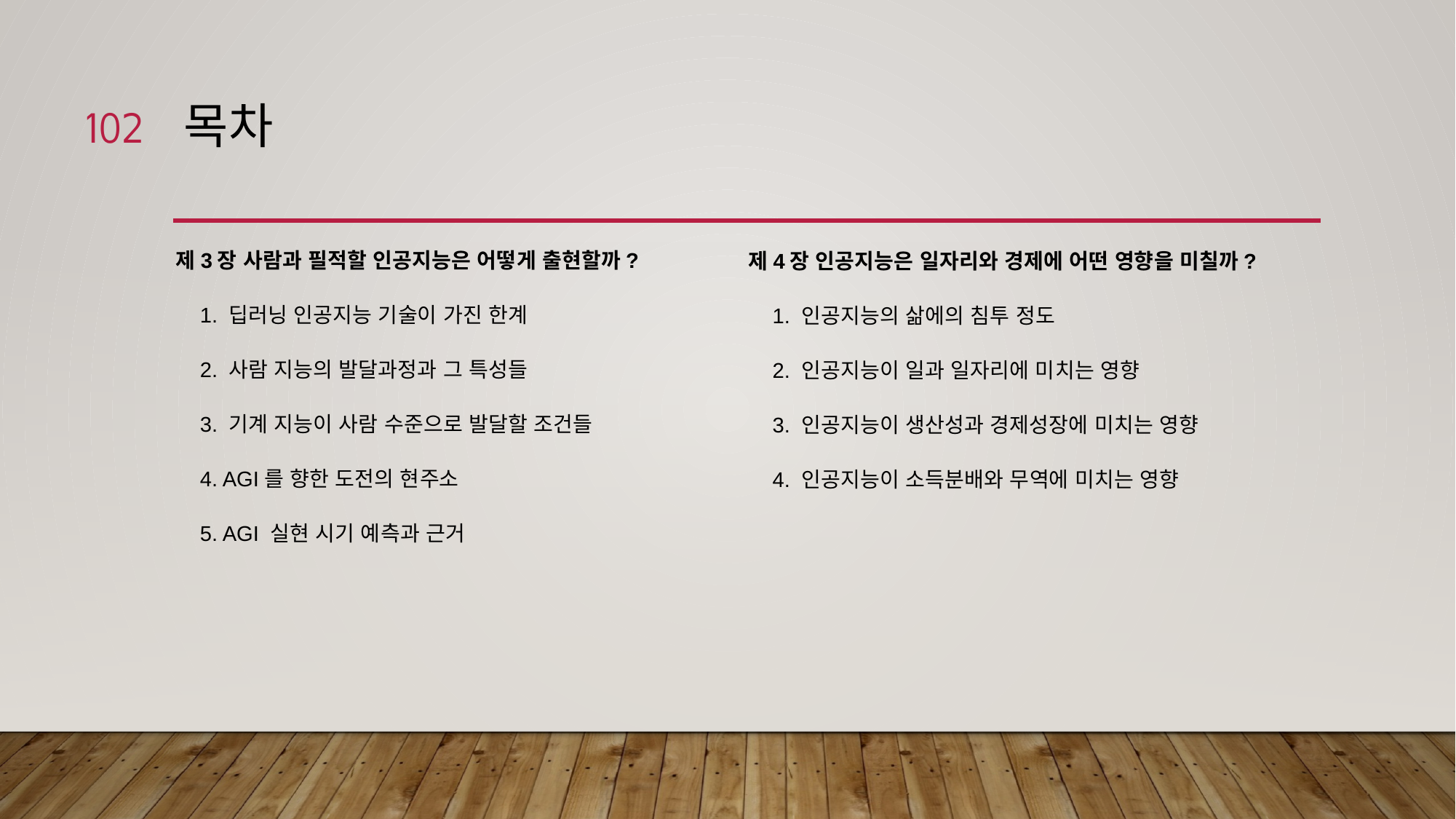

102
# 목차
제3장 사람과 필적할 인공지능은 어떻게 출현할까?
    1. 딥러닝 인공지능 기술이 가진 한계
    2. 사람 지능의 발달과정과 그 특성들
    3. 기계 지능이 사람 수준으로 발달할 조건들
    4. AGI를 향한 도전의 현주소
    5. AGI 실현 시기 예측과 근거

제4장 인공지능은 일자리와 경제에 어떤 영향을 미칠까?
    1. 인공지능의 삶에의 침투 정도
    2. 인공지능이 일과 일자리에 미치는 영향
    3. 인공지능이 생산성과 경제성장에 미치는 영향
    4. 인공지능이 소득분배와 무역에 미치는 영향